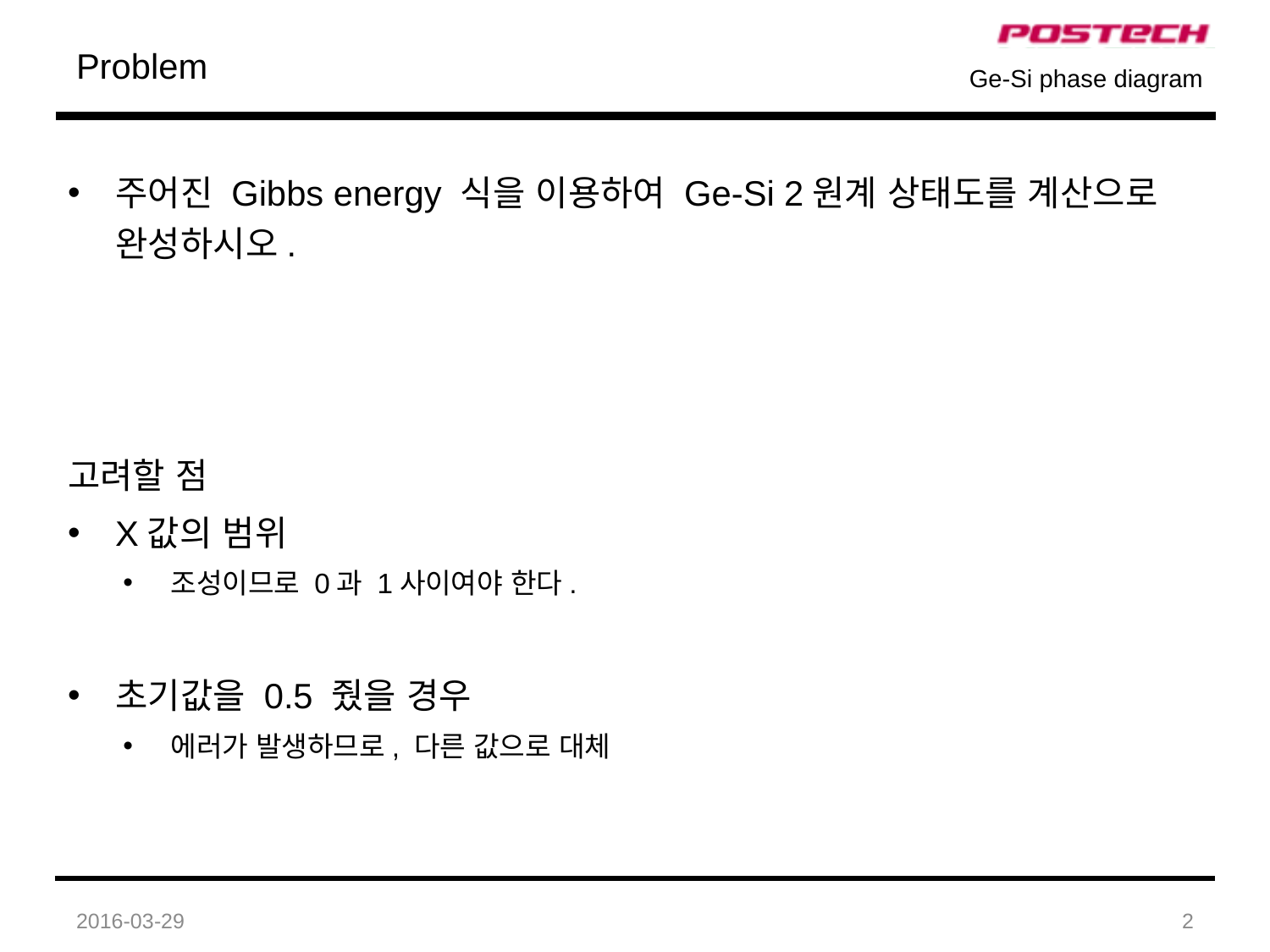

# Problem
Ge-Si phase diagram
주어진 Gibbs energy 식을 이용하여 Ge-Si 2원계 상태도를 계산으로 완성하시오.

고려할 점
X값의 범위
조성이므로 0과 1사이여야 한다.

초기값을 0.5 줬을 경우
에러가 발생하므로, 다른 값으로 대체
2016-03-29
2